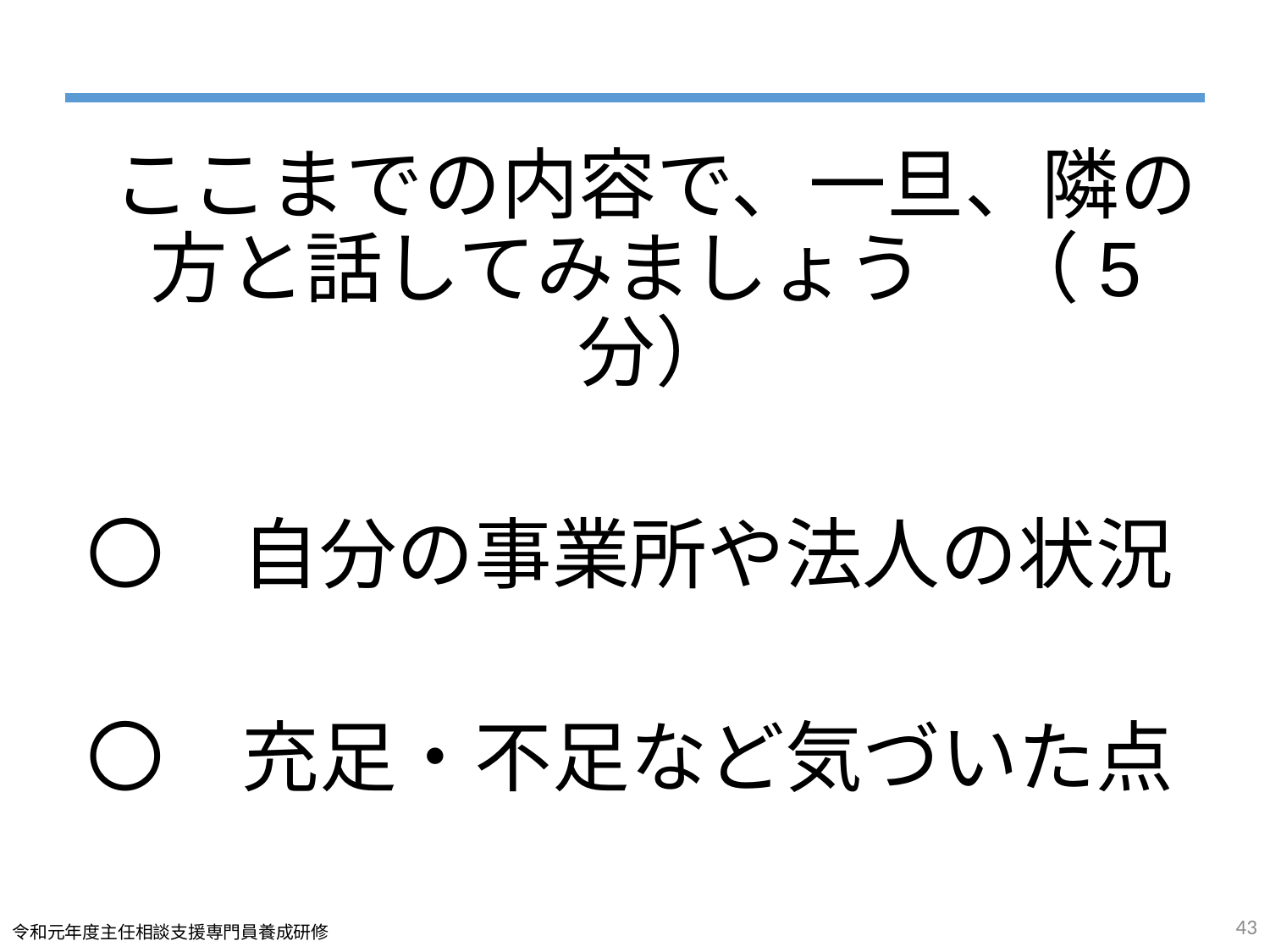

ここまでの内容で、一旦、隣の方と話してみましょう　（5分）

〇　自分の事業所や法人の状況

〇　充足・不足など気づいた点
43
令和元年度主任相談支援専門員養成研修